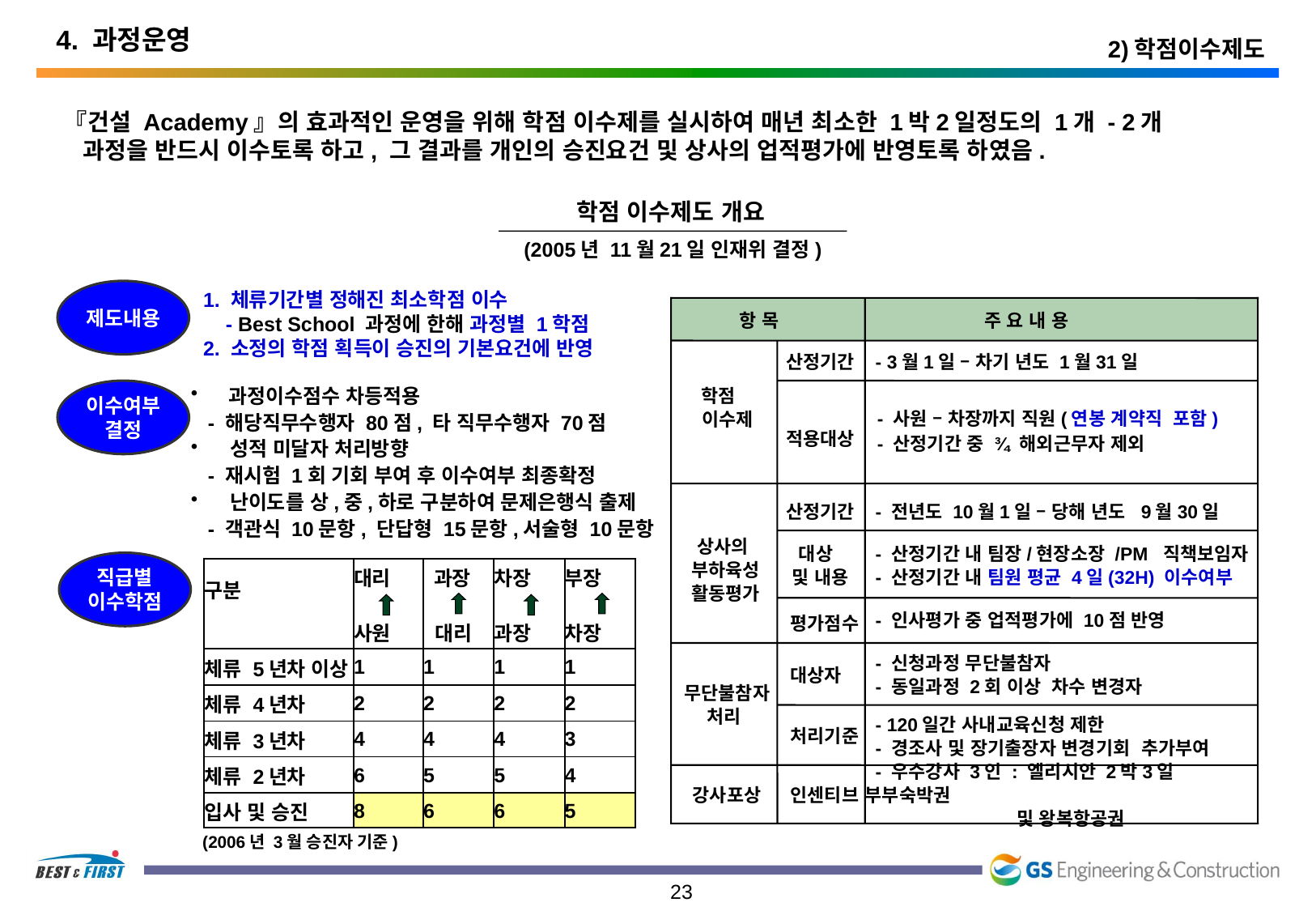

4. 과정운영
2)학점이수제도
『건설 Academy』의 효과적인 운영을 위해 학점 이수제를 실시하여 매년 최소한 1박2일정도의 1개 - 2개
  과정을 반드시 이수토록 하고, 그 결과를 개인의 승진요건 및 상사의 업적평가에 반영토록 하였음.
 학점 이수제도 개요

 (2005년 11월21일 인재위 결정)
제도내용
1. 체류기간별 정해진 최소학점 이수
    - Best School 과정에 한해 과정별 1학점
2. 소정의 학점 획득이 승진의 기본요건에 반영
               항 목

                           주 요 내 용

      학점
     이수제

 산정기간

  - 3월1일 – 차기 년도 1월31일
이수여부
결정
 적용대상

 과정이수점수 차등적용
   - 해당직무수행자 80점, 타 직무수행자 70점
 성적 미달자 처리방향
   - 재시험 1회 기회 부여 후 이수여부 최종확정
 난이도를 상,중,하로 구분하여 문제은행식 출제
   - 객관식 10문항, 단답형 15문항,서술형 10문항
  - 사원 – 차장까지 직원(연봉 계약직  포함)
  - 산정기간 중 ¾ 해외근무자 제외

 산정기간
  - 전년도 10월1일 – 당해 년도  9월30일
     상사의
   부하육성
   활동평가
    대상
  및 내용

  - 산정기간 내 팀장/현장소장 /PM  직책보임자
  - 산정기간 내 팀원 평균 4일(32H) 이수여부
직급별
이수학점
| 구분 | 대리 사원 | 과장 대리 | 차장 과장 | 부장 차장 |
| --- | --- | --- | --- | --- |
| 체류 5년차 이상 | 1 | 1 | 1 | 1 |
| 체류 4년차 | 2 | 2 | 2 | 2 |
| 체류 3년차 | 4 | 4 | 4 | 3 |
| 체류 2년차 | 6 | 5 | 5 | 4 |
| 입사 및 승진 | 8 | 6 | 6 | 5 |

  - 인사평가 중 업적평가에 10점 반영
  평가점수
  무단불참자
      처리

  대상자
  - 신청과정 무단불참자
  - 동일과정 2회 이상  차수 변경자
  처리기준

  - 120일간 사내교육신청 제한
  - 경조사 및 장기출장자 변경기회  추가부여
    강사포상

  인센티브
  - 우수강사 3인 : 엘리시안 2박3일 부부숙박권
                            및 왕복항공권

 (2006년 3월 승진자 기준)
23